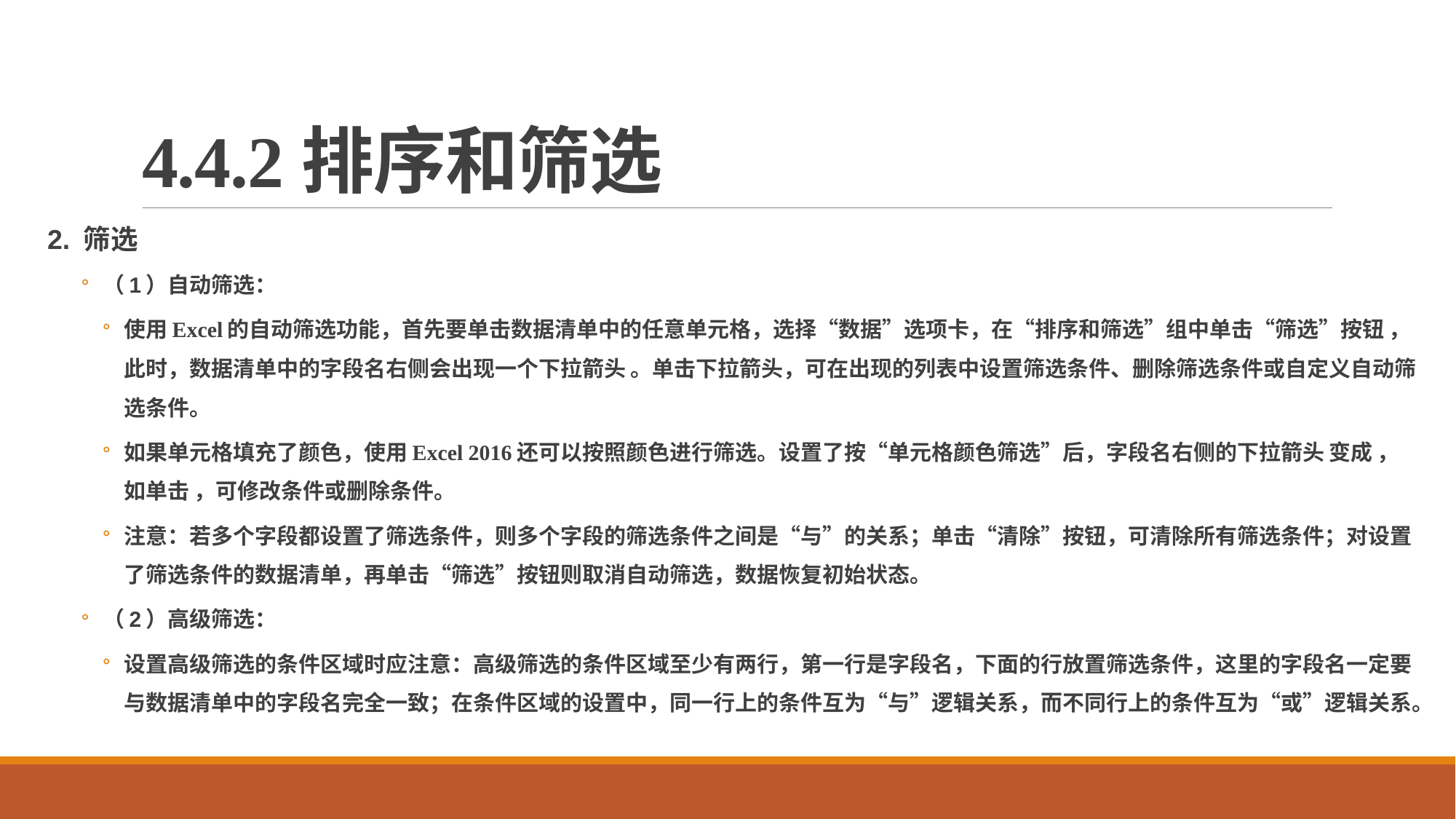

# 4.4.2排序和筛选
2. 筛选
（1）自动筛选：
使用Excel的自动筛选功能，首先要单击数据清单中的任意单元格，选择“数据”选项卡，在“排序和筛选”组中单击“筛选”按钮 ，此时，数据清单中的字段名右侧会出现一个下拉箭头 。单击下拉箭头，可在出现的列表中设置筛选条件、删除筛选条件或自定义自动筛选条件。
如果单元格填充了颜色，使用Excel 2016还可以按照颜色进行筛选。设置了按“单元格颜色筛选”后，字段名右侧的下拉箭头 变成 ，如单击 ，可修改条件或删除条件。
注意：若多个字段都设置了筛选条件，则多个字段的筛选条件之间是“与”的关系；单击“清除”按钮，可清除所有筛选条件；对设置了筛选条件的数据清单，再单击“筛选”按钮则取消自动筛选，数据恢复初始状态。
（2）高级筛选：
设置高级筛选的条件区域时应注意：高级筛选的条件区域至少有两行，第一行是字段名，下面的行放置筛选条件，这里的字段名一定要与数据清单中的字段名完全一致；在条件区域的设置中，同一行上的条件互为“与”逻辑关系，而不同行上的条件互为“或”逻辑关系。